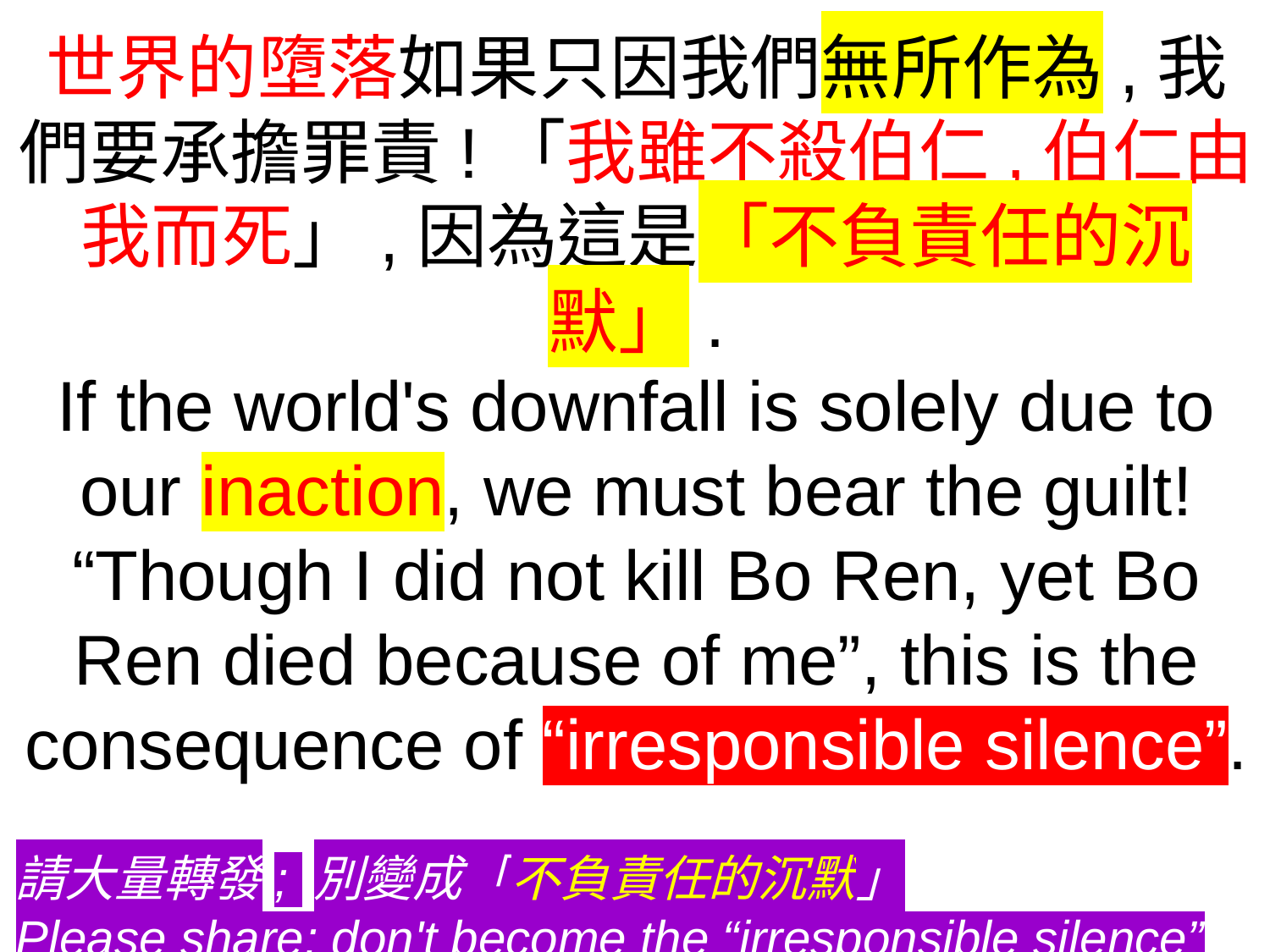

世界的墮落如果只因我們無所作為,我們要承擔罪責!「我雖不殺伯仁,伯仁由我而死」,因為這是「不負責任的沉默」.
If the world's downfall is solely due to our inaction, we must bear the guilt! “Though I did not kill Bo Ren, yet Bo Ren died because of me”, this is the consequence of “irresponsible silence”.
請大量轉發; 別變成「不負責任的沉默」
Please share; don't become the “irresponsible silence”